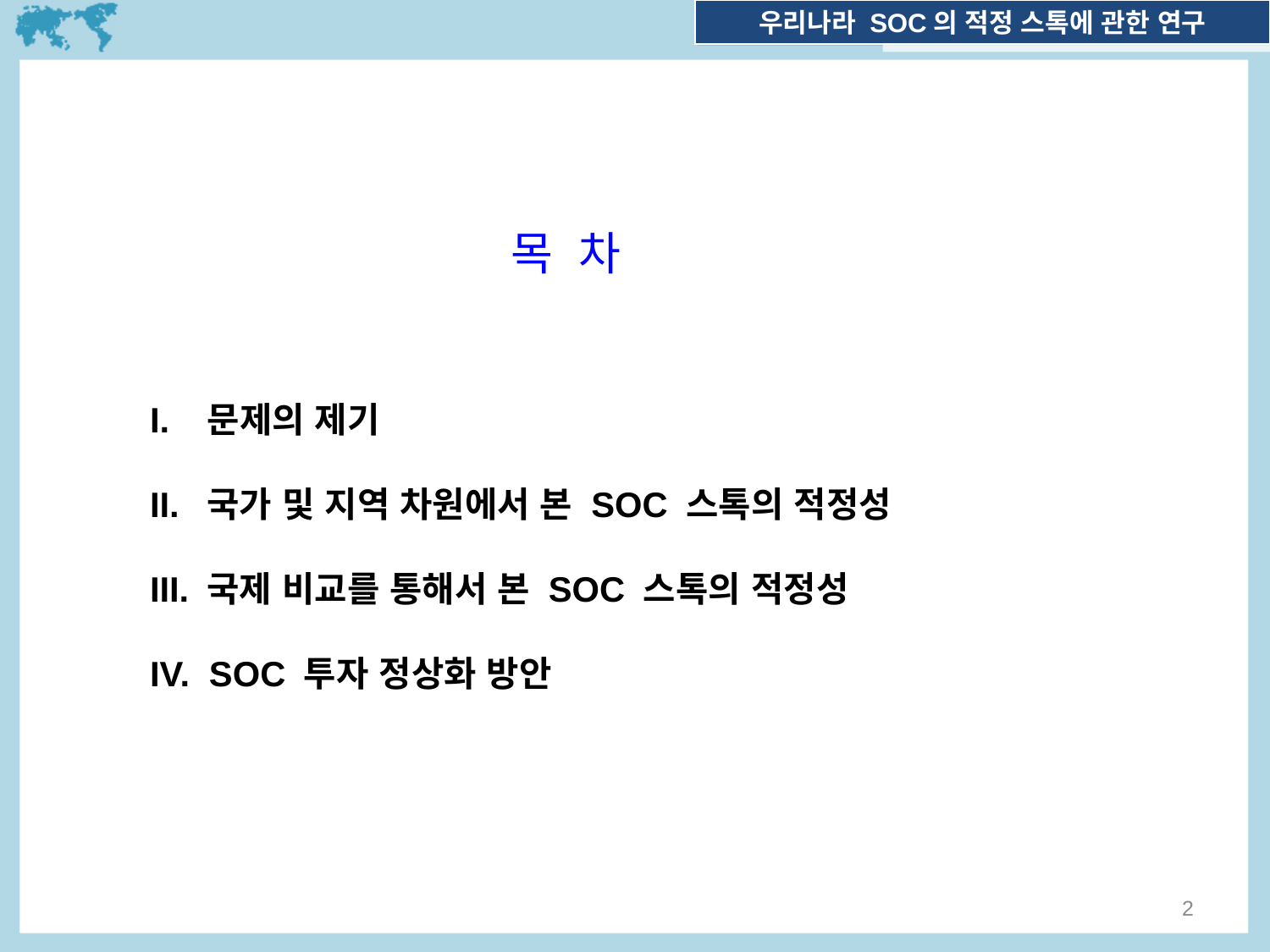

목  차
I.   문제의 제기

II.  국가 및 지역 차원에서 본 SOC 스톡의 적정성

III. 국제 비교를 통해서 본 SOC 스톡의 적정성

IV.  SOC 투자 정상화 방안

2